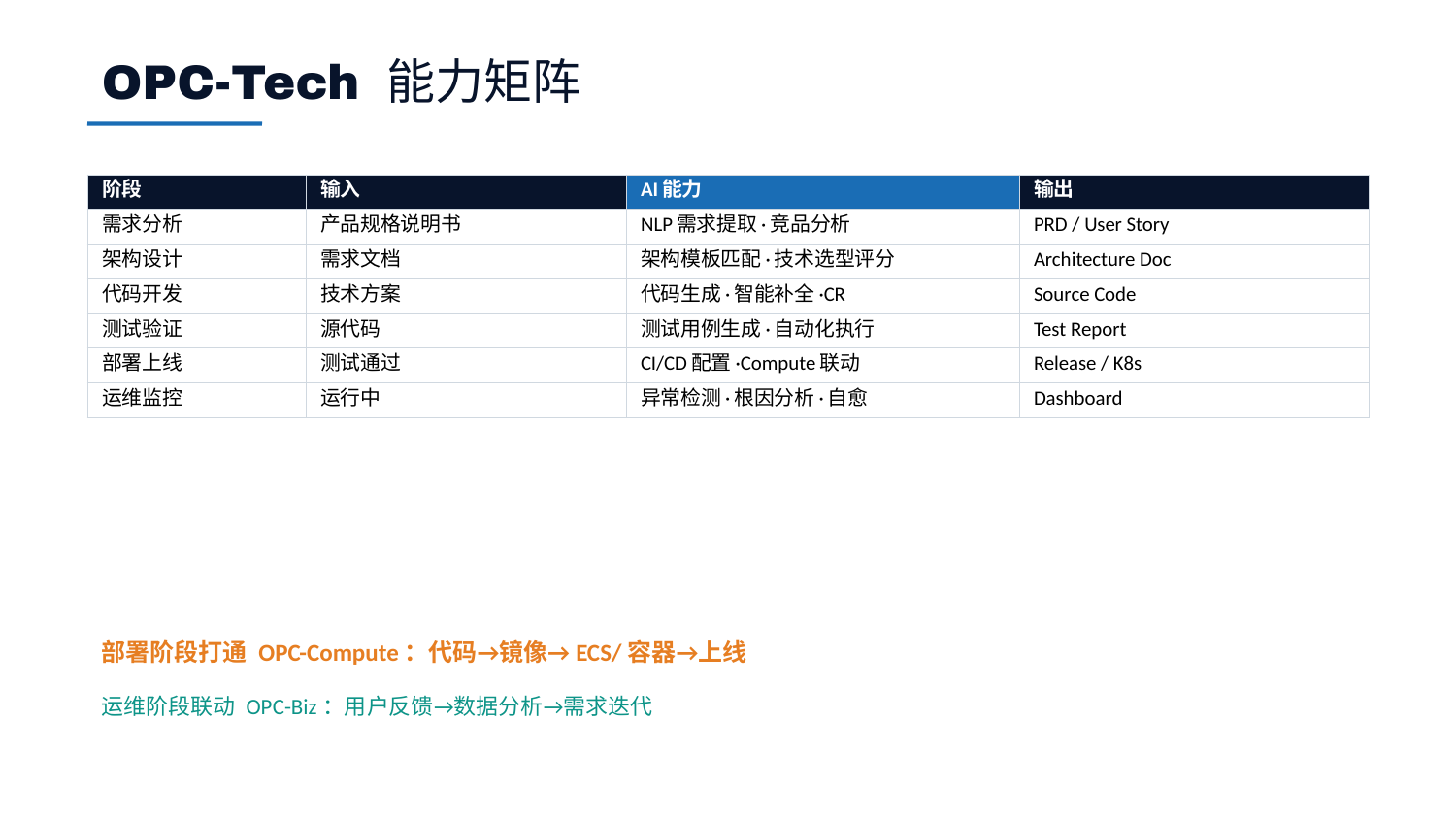

OPC-Tech 能力矩阵

| 阶段 | 输入 | AI能力 | 输出 |
| --- | --- | --- | --- |
| 需求分析 | 产品规格说明书 | NLP需求提取·竞品分析 | PRD / User Story |
| 架构设计 | 需求文档 | 架构模板匹配·技术选型评分 | Architecture Doc |
| 代码开发 | 技术方案 | 代码生成·智能补全·CR | Source Code |
| 测试验证 | 源代码 | 测试用例生成·自动化执行 | Test Report |
| 部署上线 | 测试通过 | CI/CD配置·Compute联动 | Release / K8s |
| 运维监控 | 运行中 | 异常检测·根因分析·自愈 | Dashboard |
部署阶段打通 OPC-Compute：代码→镜像→ECS/容器→上线
运维阶段联动 OPC-Biz：用户反馈→数据分析→需求迭代